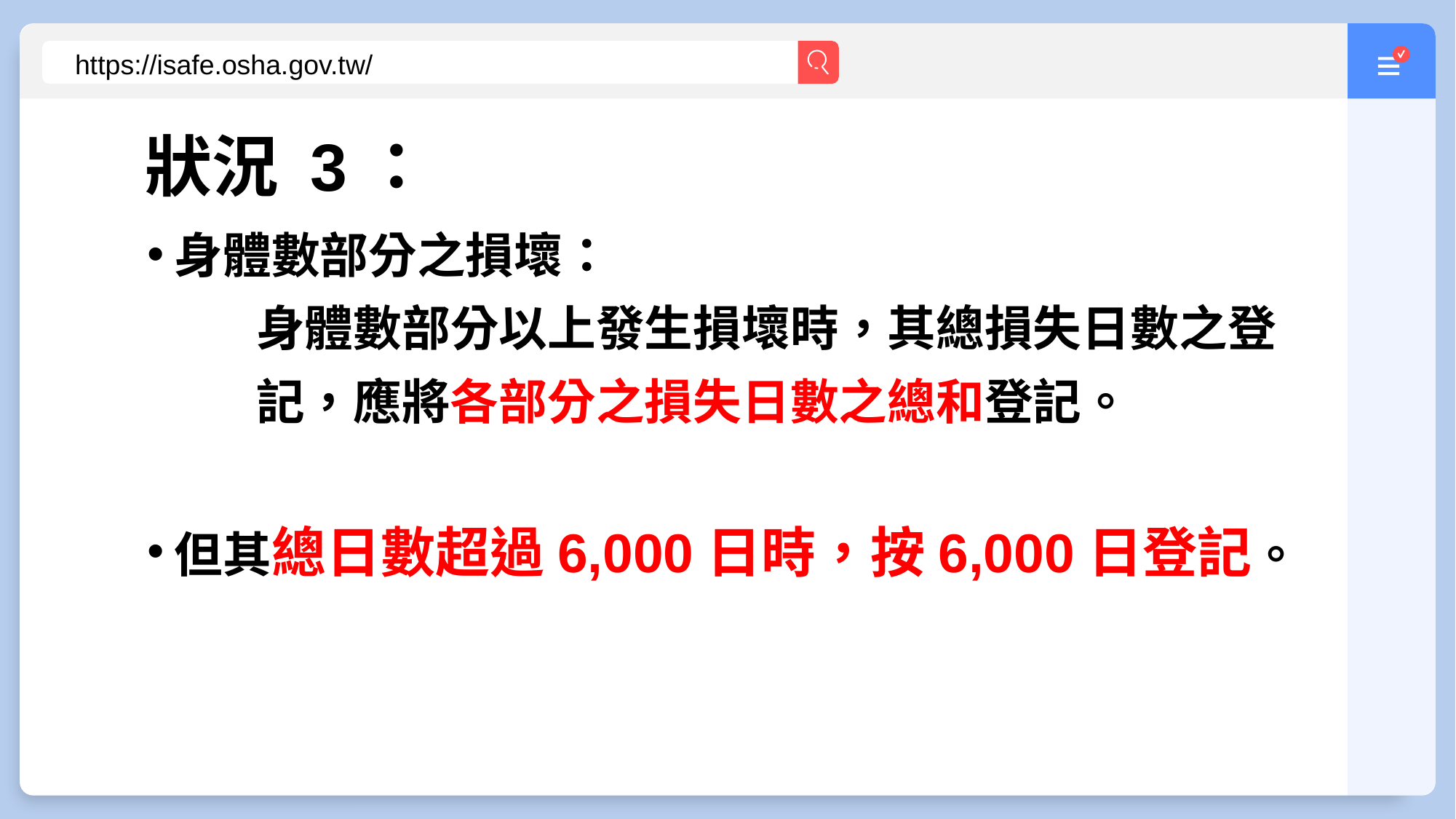

https://isafe.osha.gov.tw/
狀況 3：
身體數部分之損壞：
	身體數部分以上發生損壞時，其總損失日數之登
	記，應將各部分之損失日數之總和登記。

但其總日數超過6,000日時，按6,000日登記。